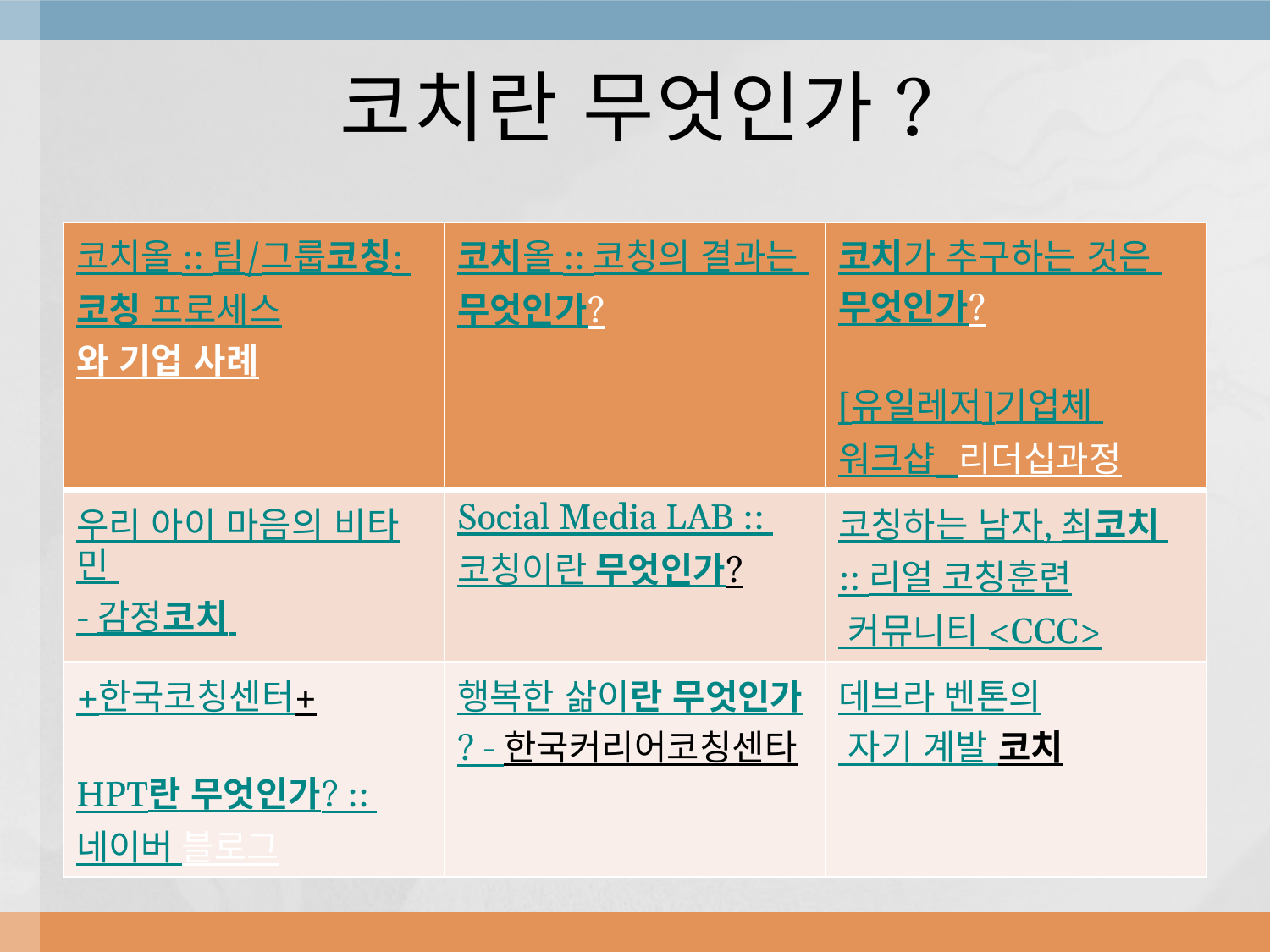

# 코치란 무엇인가?
| 코치올 :: 팀/그룹코칭: 코칭 프로세스와 기업 사례 | 코치올 :: 코칭의 결과는 무엇인가? | 코치가 추구하는 것은 무엇인가? [유일레저]기업체 워크샵\_리더십과정 |
| --- | --- | --- |
| 우리 아이 마음의 비타민 - 감정코치 | Social Media LAB :: 코칭이란 무엇인가? | 코칭하는 남자, 최코치 :: 리얼 코칭훈련 커뮤니티 <CCC> |
| +한국코칭센터+ HPT란 무엇인가? :: 네이버 블로그 | 행복한 삶이란 무엇인가? - 한국커리어코칭센타 | 데브라 벤톤의 자기 계발 코치 |